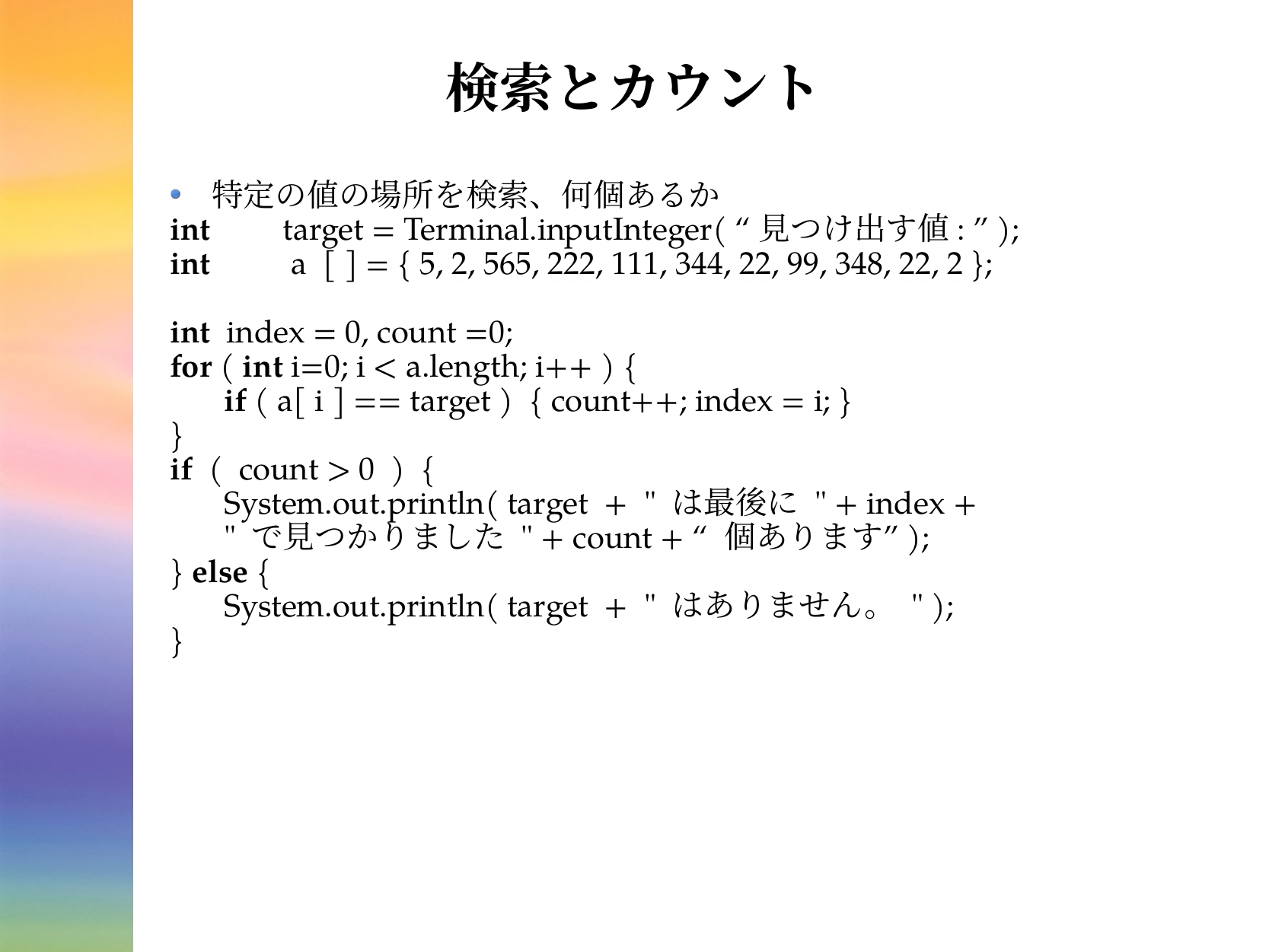

# 検索とカウント
特定の値の場所を検索、何個あるか
int	     target = Terminal.inputInteger( “見つけ出す値: ” );
int	      a  [ ] = { 5, 2, 565, 222, 111, 344, 22, 99, 348, 22, 2 };

int  index = 0, count =0;
for ( int i=0; i < a.length; i++ ) {
if ( a[ i ] == target )  { count++; index = i; }
}
if  (  count > 0  )  {
System.out.println( target  +  " は最後に " + index +
" で見つかりました " + count + “ 個あります”);
} else {
System.out.println( target  +  " はありません。 " );
}